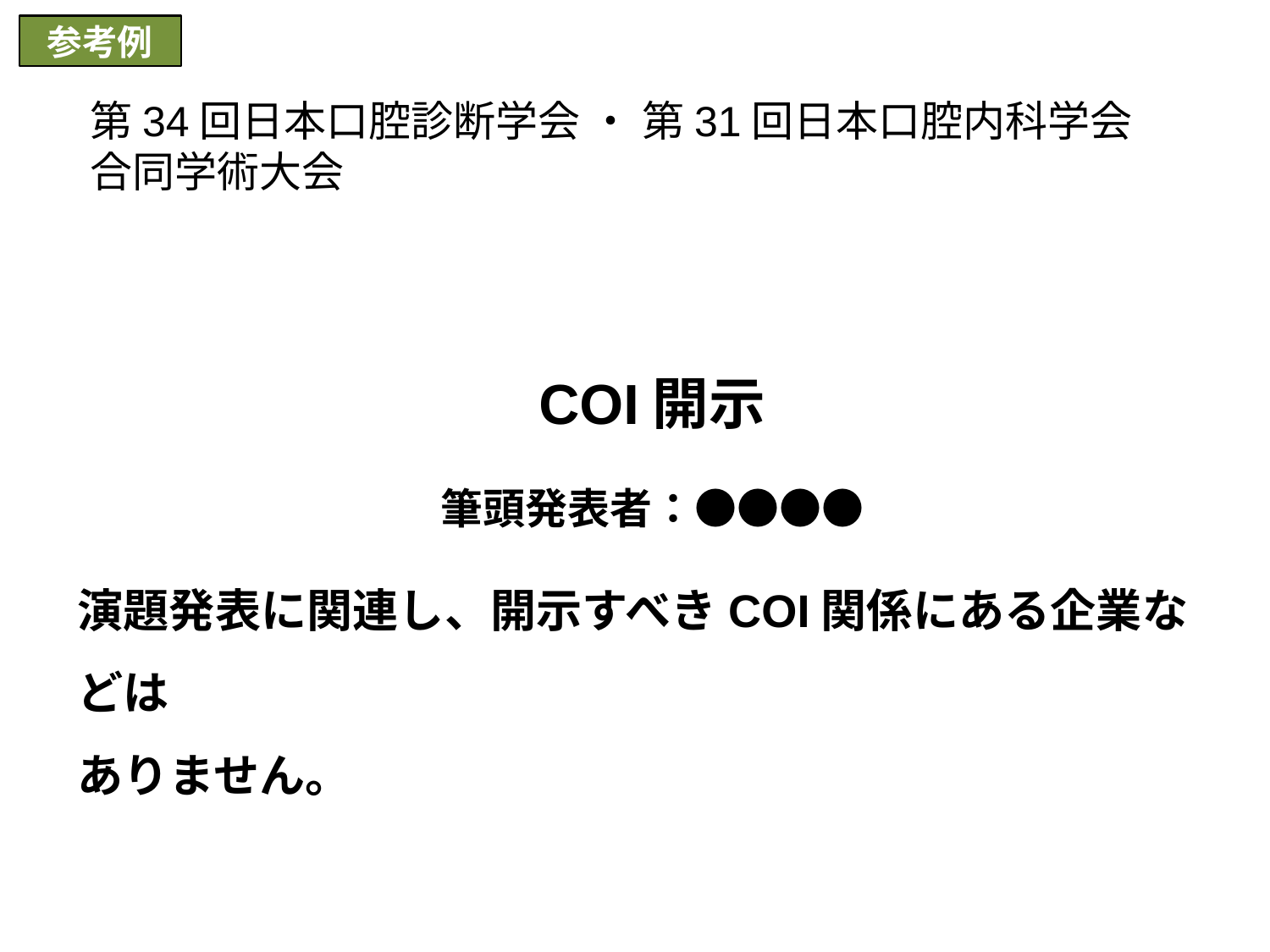

参考例
第34回日本口腔診断学会 ・ 第31回日本口腔内科学会
合同学術大会
COI開示
筆頭発表者：●●●●
演題発表に関連し、開示すべきCOI関係にある企業などは
ありません。